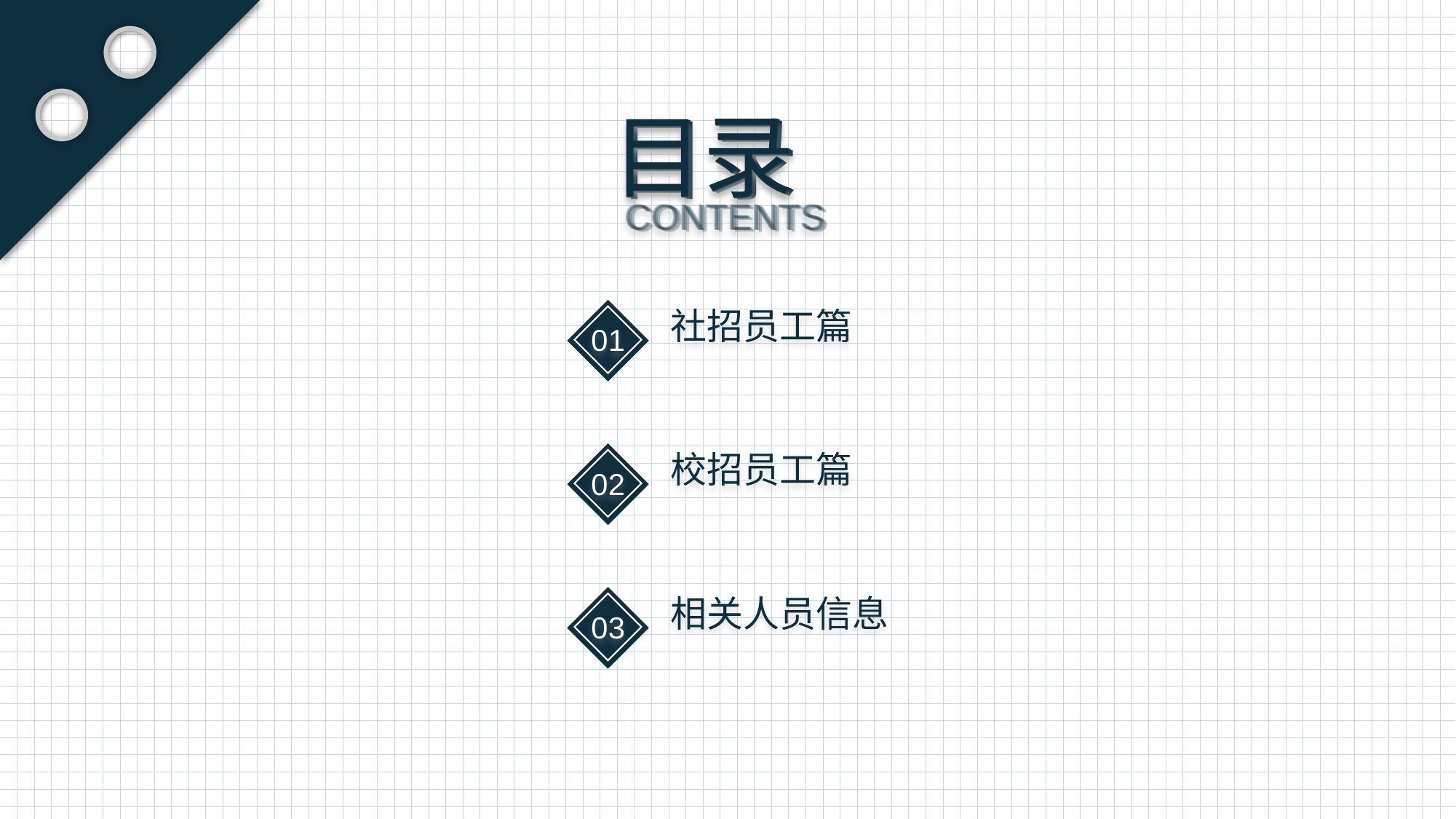

目录
目录
目录
目录
CONTENTS
CONTENTS
CONTENTS
CONTENTS
社招员工篇

01
校招员工篇

02
相关人员信息

03